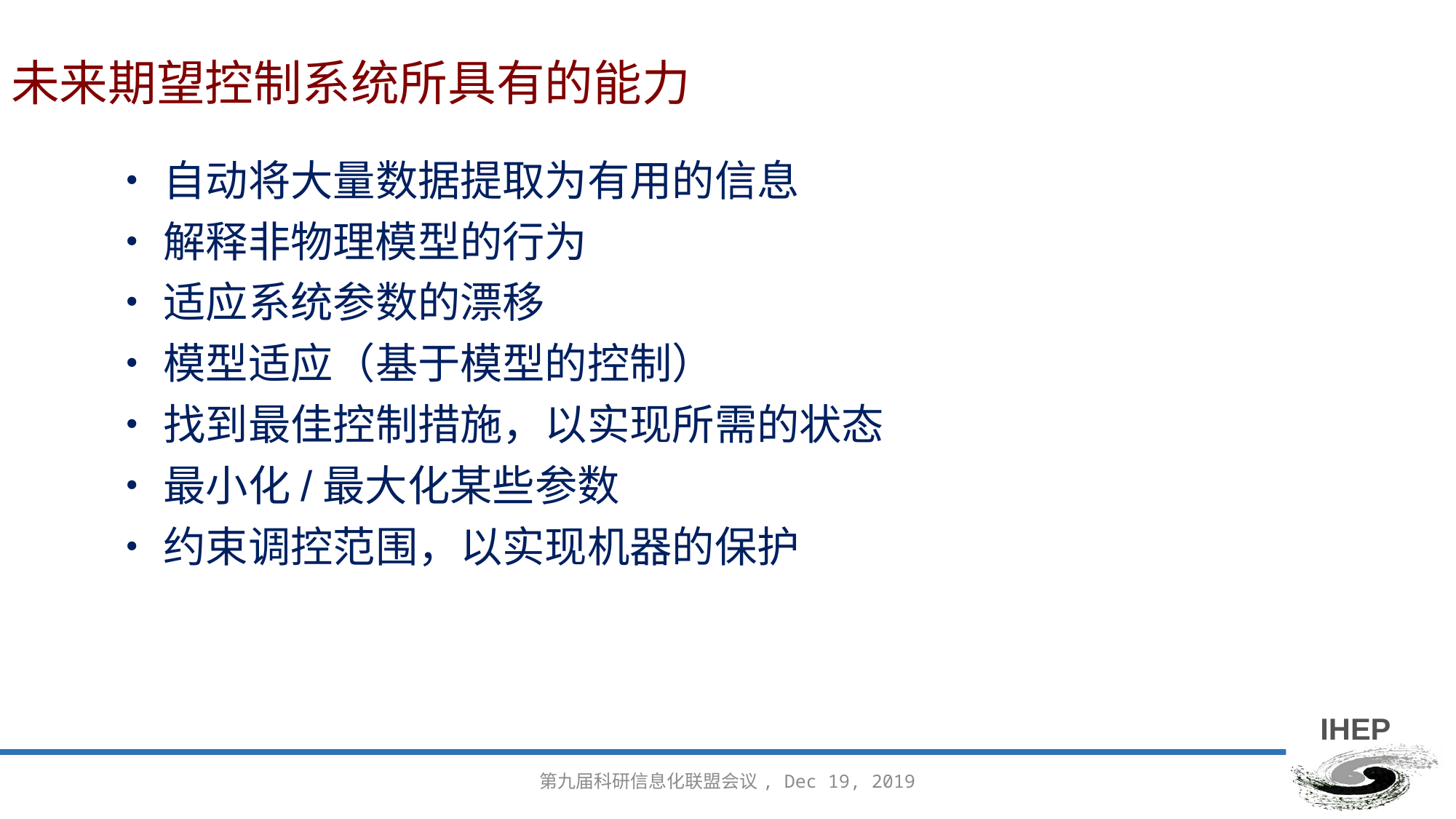

# 未来期望控制系统所具有的能力
•自动将大量数据提取为有用的信息
•解释非物理模型的行为
•适应系统参数的漂移
•模型适应（基于模型的控制）
•找到最佳控制措施，以实现所需的状态
•最小化/最大化某些参数
•约束调控范围，以实现机器的保护

第九届科研信息化联盟会议, Dec 19, 2019